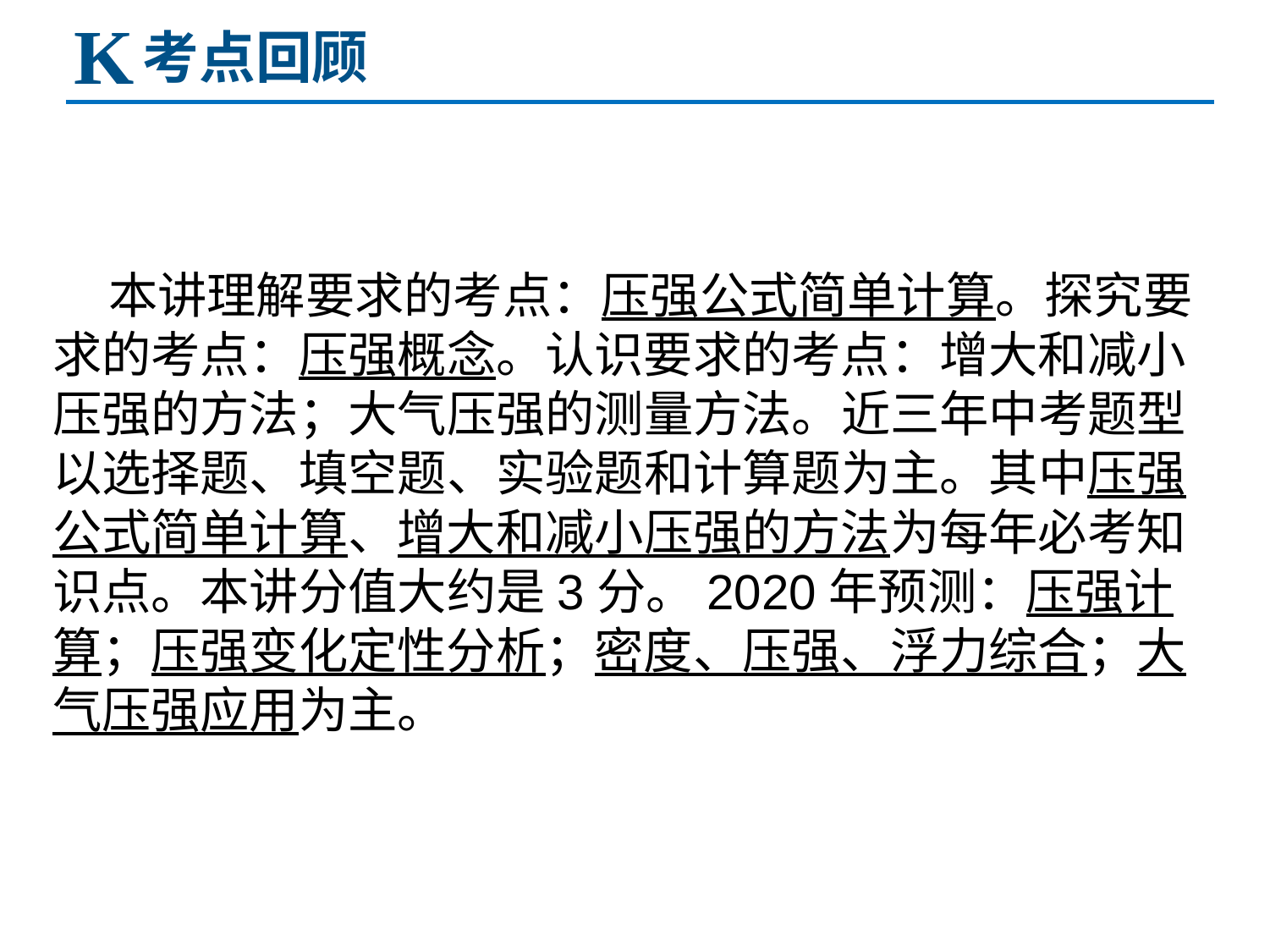

K
考点回顾
    本讲理解要求的考点：压强公式简单计算。探究要求的考点：压强概念。认识要求的考点：增大和减小压强的方法；大气压强的测量方法。近三年中考题型以选择题、填空题、实验题和计算题为主。其中压强公式简单计算、增大和减小压强的方法为每年必考知识点。本讲分值大约是3分。2020年预测：压强计算；压强变化定性分析；密度、压强、浮力综合；大气压强应用为主。